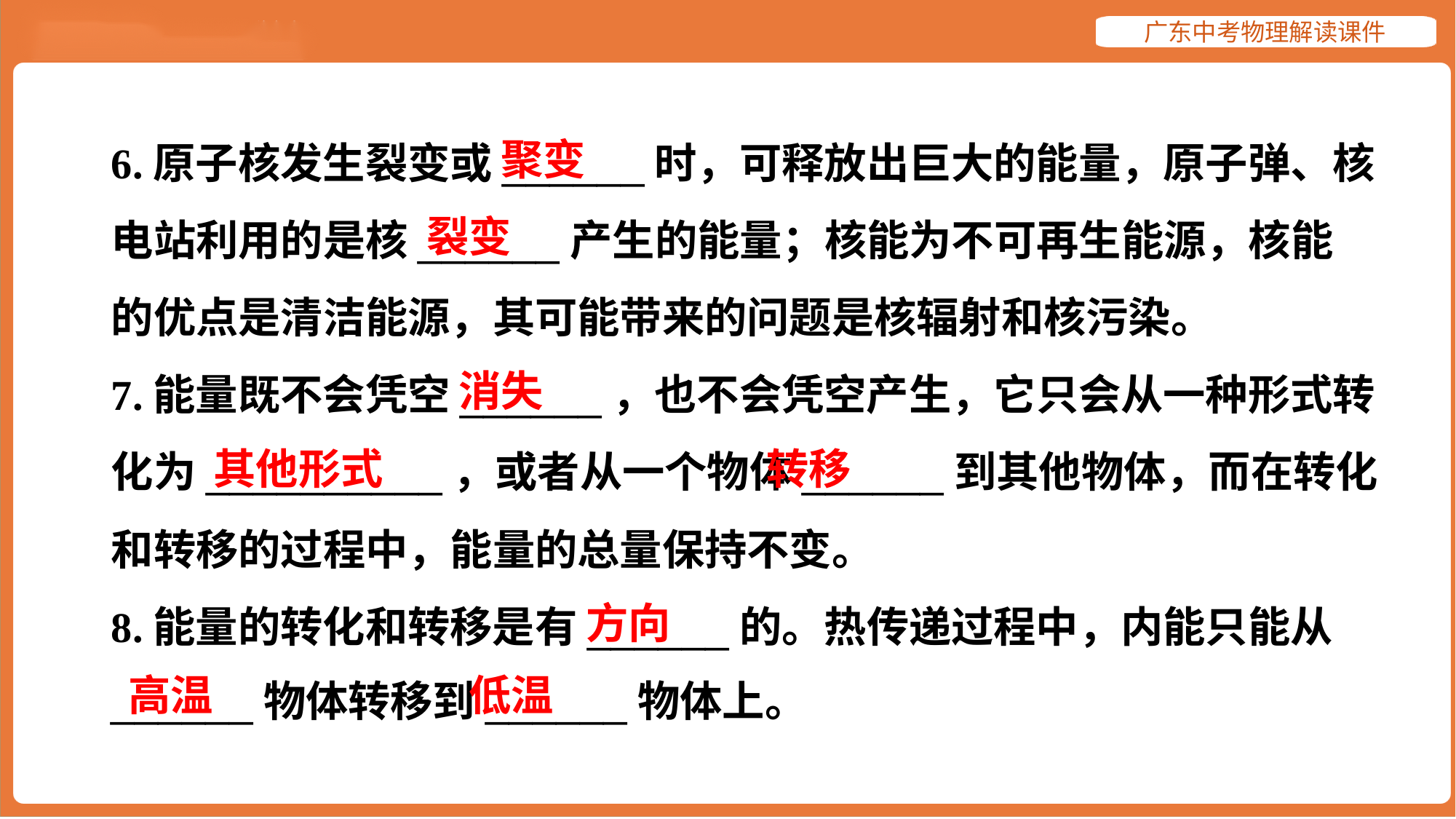

聚变
6.原子核发生裂变或______时，可释放出巨大的能量，原子弹、核
电站利用的是核______产生的能量；核能为不可再生能源，核能
的优点是清洁能源，其可能带来的问题是核辐射和核污染。
7.能量既不会凭空______，也不会凭空产生，它只会从一种形式转
化为__________，或者从一个物体______到其他物体，而在转化
和转移的过程中，能量的总量保持不变。
8.能量的转化和转移是有______的。热传递过程中，内能只能从
______物体转移到______物体上。
裂变
消失
其他形式
转移
方向
高温
低温